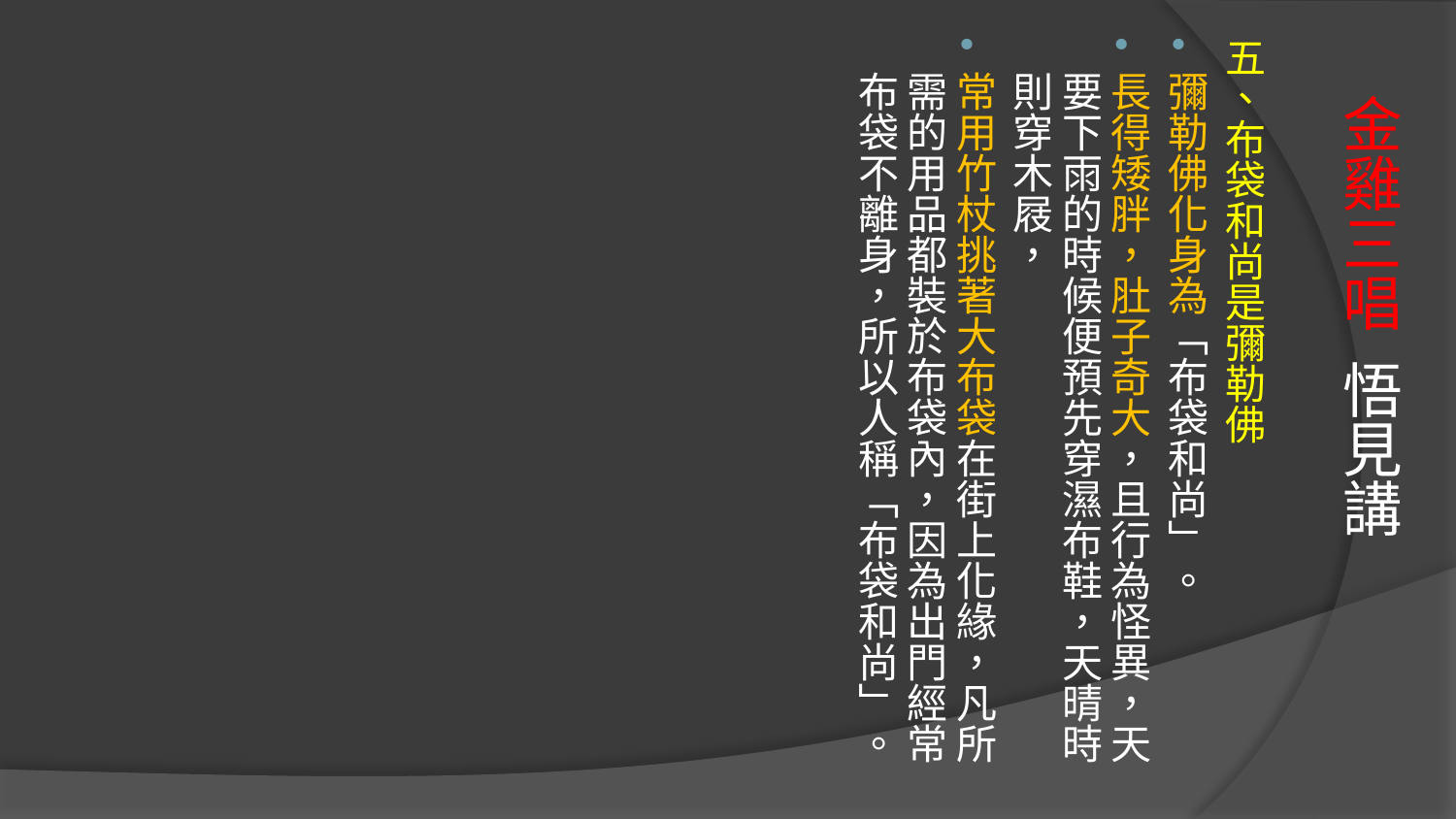

五、布袋和尚是彌勒佛
彌勒佛化身為「布袋和尚」。
長得矮胖，肚子奇大，且行為怪異，天要下雨的時候便預先穿濕布鞋，天晴時則穿木屐，
常用竹杖挑著大布袋在街上化緣，凡所需的用品都裝於布袋內，因為出門經常布袋不離身，所以人稱「布袋和尚」。

# 金雞三唱  悟見講